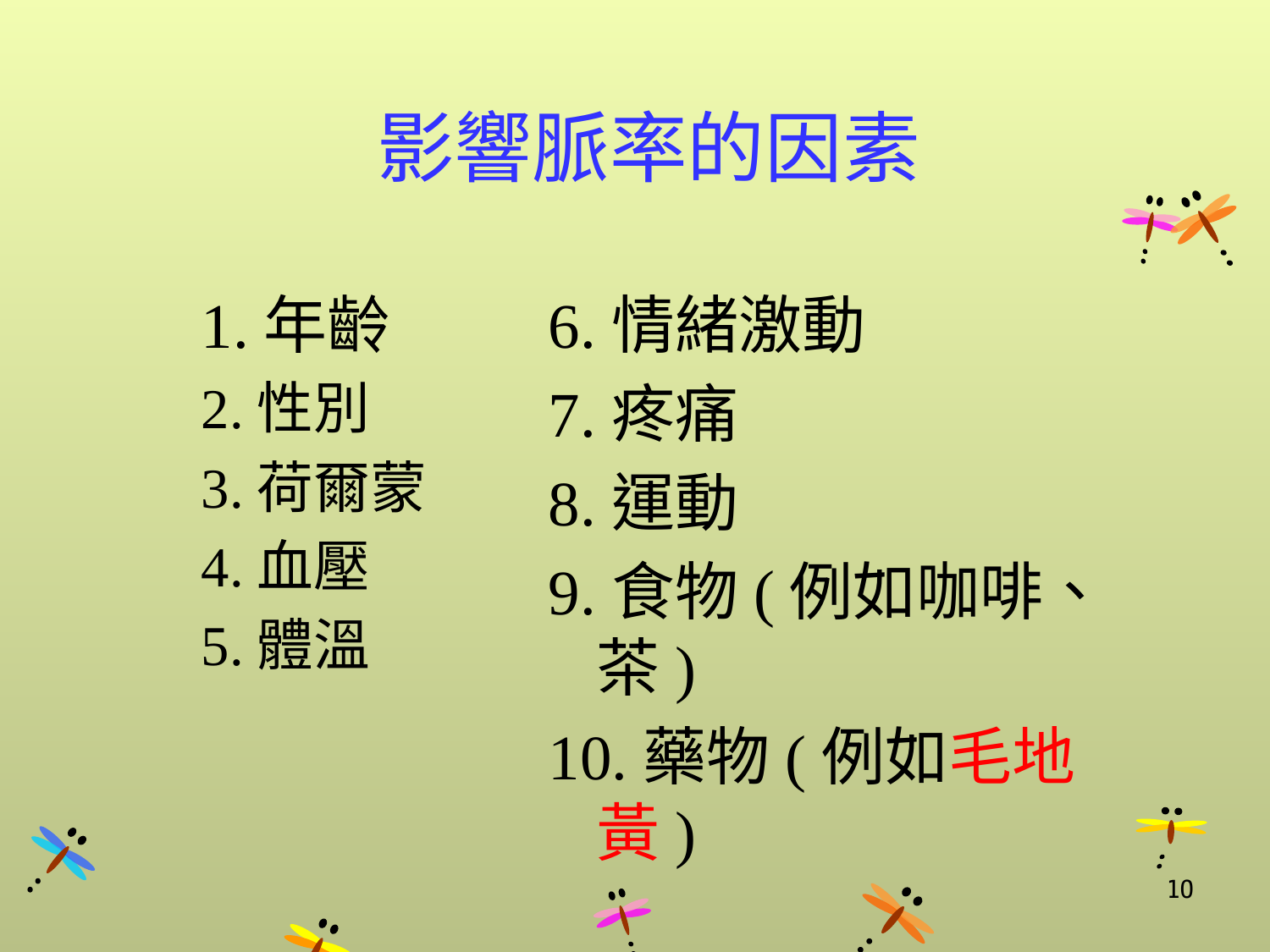

# 影響脈率的因素
1.年齡
2.性別
3.荷爾蒙
4.血壓
5.體溫
6.情緒激動
7.疼痛
8.運動
9.食物(例如咖啡、茶)
10.藥物(例如毛地黃)
10